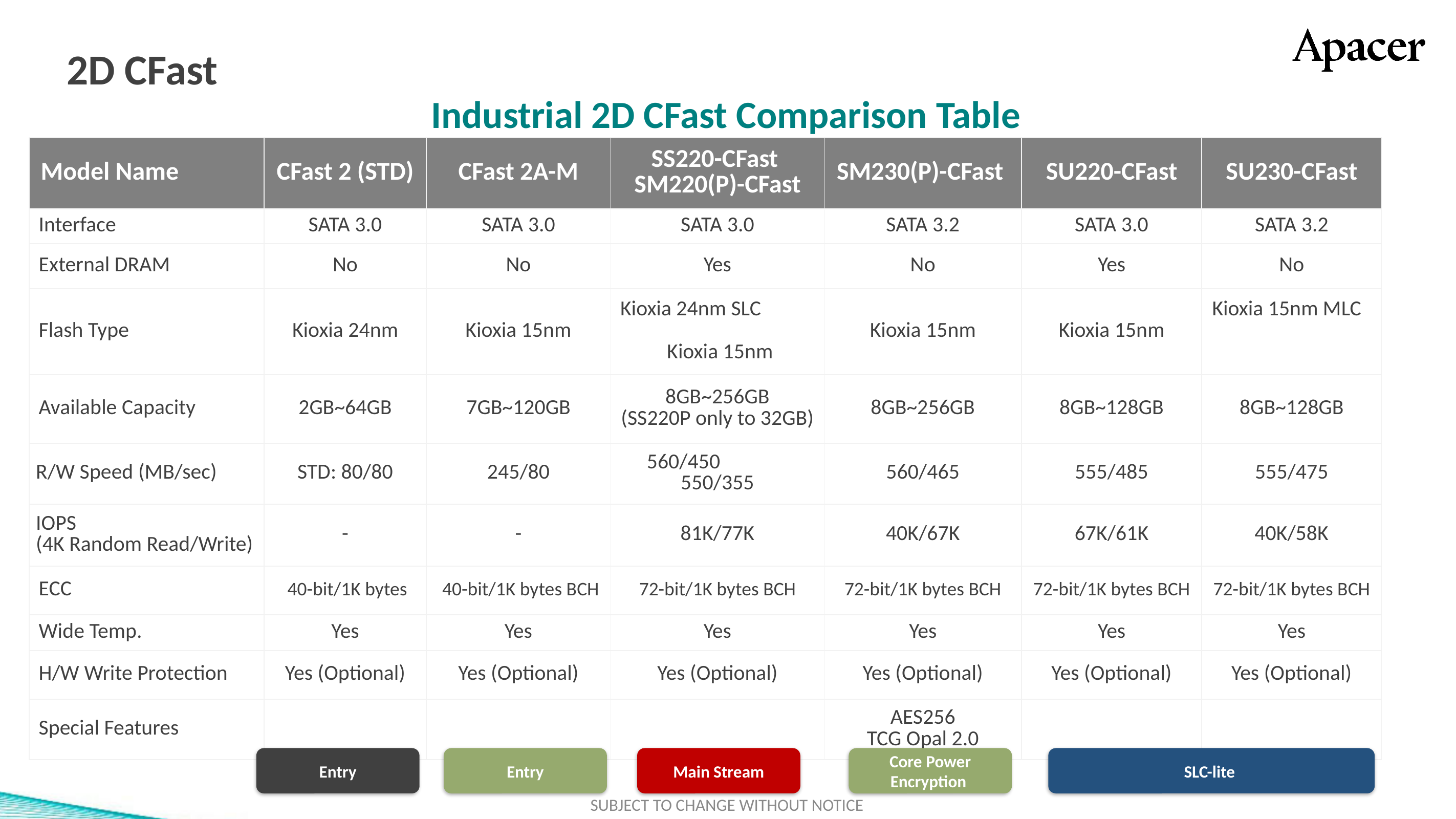

# 2D CFast
Industrial 2D CFast Comparison Table
| Model Name | CFast 2 (STD) | CFast 2A-M | SS220-CFast SM220(P)-CFast | SM230(P)-CFast | SU220-CFast | SU230-CFast |
| --- | --- | --- | --- | --- | --- | --- |
| Interface | SATA 3.0 | SATA 3.0 | SATA 3.0 | SATA 3.2 | SATA 3.0 | SATA 3.2 |
| External DRAM | No | No | Yes | No | Yes | No |
| Flash Type | Kioxia 24nm | Kioxia 15nm | Kioxia 24nm SLC Kioxia 15nm | Kioxia 15nm | Kioxia 15nm | Kioxia 15nm MLC |
| Available Capacity | 2GB~64GB | 7GB~120GB | 8GB~256GB (SS220P only to 32GB) | 8GB~256GB | 8GB~128GB | 8GB~128GB |
| R/W Speed (MB/sec) | STD: 80/80 | 245/80 | 560/450 550/355 | 560/465 | 555/485 | 555/475 |
| IOPS (4K Random Read/Write) | - | - | 81K/77K | 40K/67K | 67K/61K | 40K/58K |
| ECC | 40-bit/1K bytes | 40-bit/1K bytes BCH | 72-bit/1K bytes BCH | 72-bit/1K bytes BCH | 72-bit/1K bytes BCH | 72-bit/1K bytes BCH |
| Wide Temp. | Yes | Yes | Yes | Yes | Yes | Yes |
| H/W Write Protection | Yes (Optional) | Yes (Optional) | Yes (Optional) | Yes (Optional) | Yes (Optional) | Yes (Optional) |
| Special Features |  |  |  | AES256 TCG Opal 2.0 |  |  |
標準色
附屬
配色
3D TLC
2D MLC
SLC-lite
SLC
類工

SLC-liteX

Entry
Entry
Main Stream
Core Power
Encryption
SLC-lite